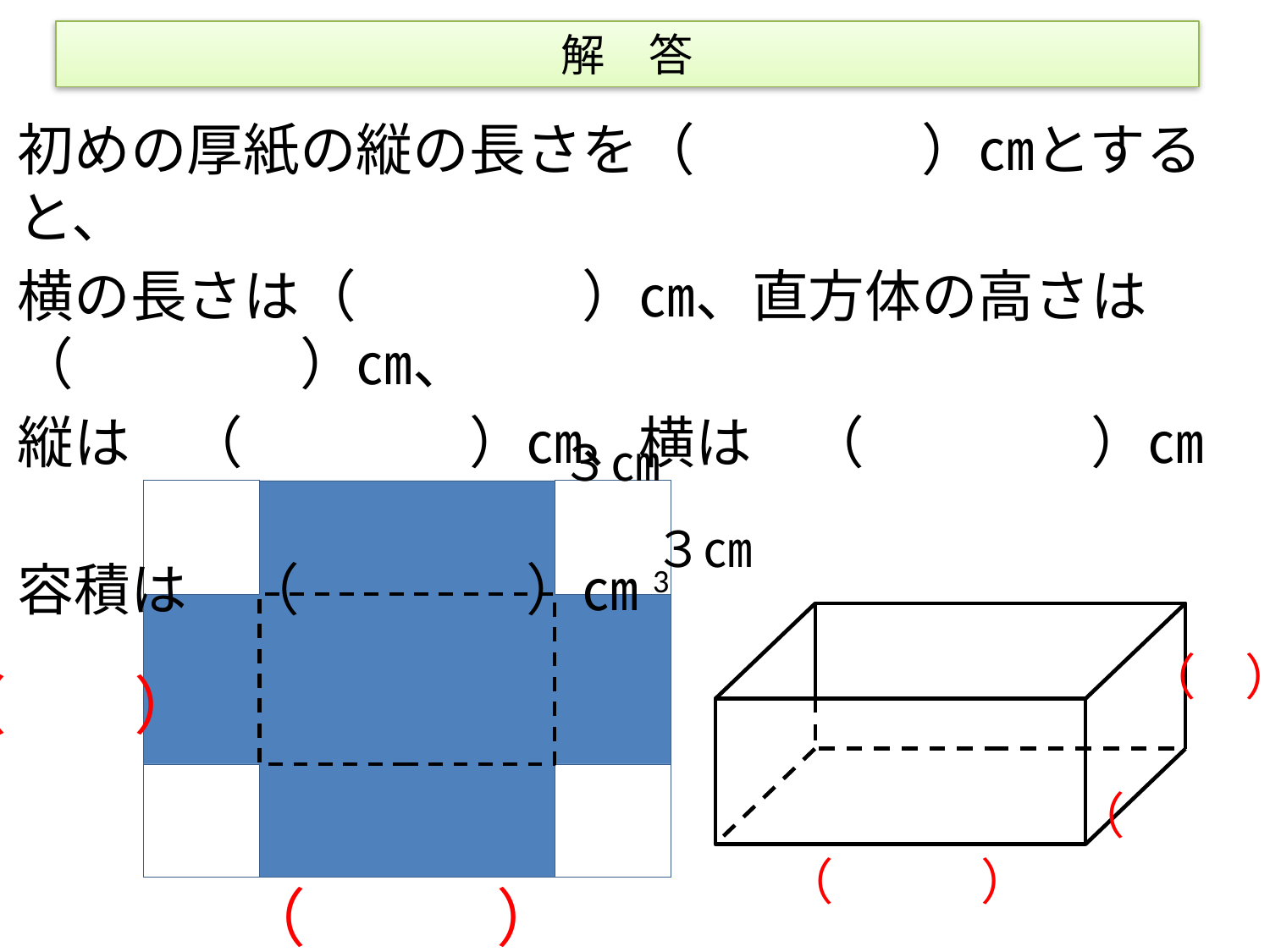

# 解　答
初めの厚紙の縦の長さを（　　　　）㎝とすると、
横の長さは（　　　　）㎝、直方体の高さは（　　　　）㎝、
縦は　（　　　　）㎝、横は　（　　　　）㎝
容積は　（　　　　）㎝3
３㎝

３㎝

（　）
（　　）
（　　　）
（　　　）
（　　　）